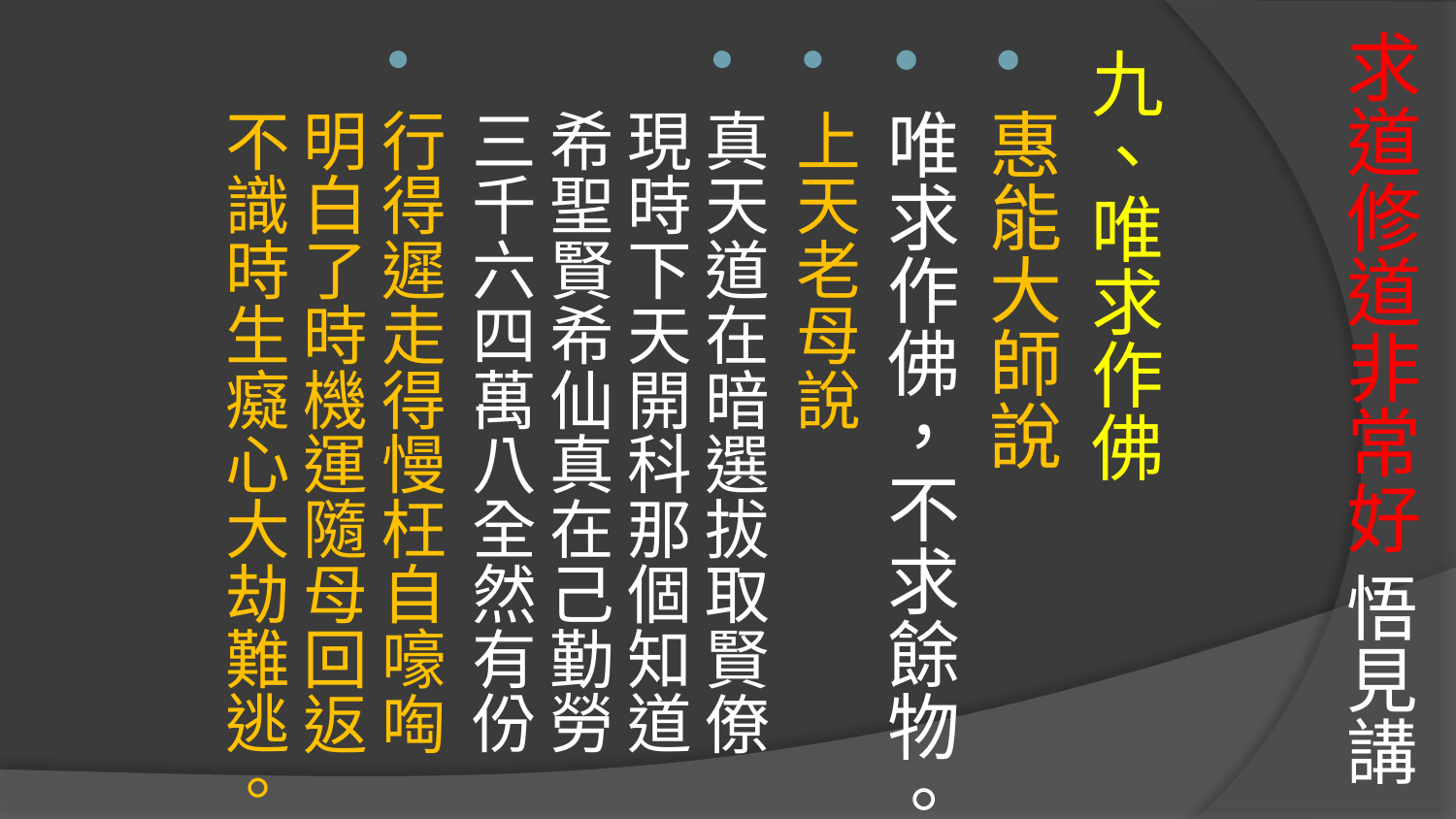

# 求道修道非常好 悟見講
九、唯求作佛
惠能大師說
唯求作佛，不求餘物。
上天老母說
真天道在暗選拔取賢僚
現時下天開科那個知道
希聖賢希仙真在己勤勞
三千六四萬八全然有份
行得遲走得慢枉自嚎啕
明白了時機運隨母回返
不識時生癡心大劫難逃。